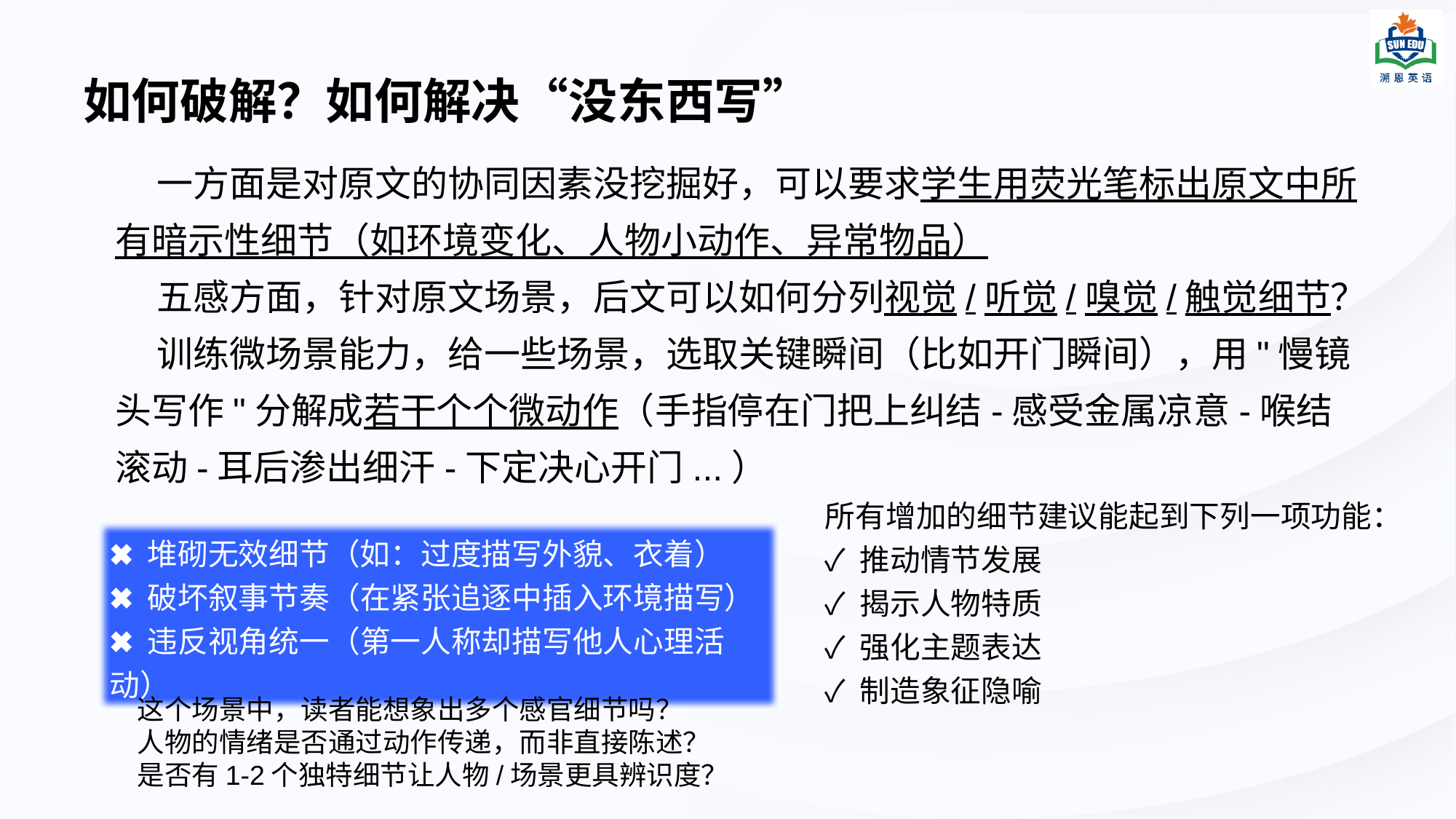

# 如何破解？如何解决“没东西写”
    一方面是对原文的协同因素没挖掘好，可以要求学生用荧光笔标出原文中所有暗示性细节（如环境变化、人物小动作、异常物品）
    五感方面，针对原文场景，后文可以如何分列视觉/听觉/嗅觉/触觉细节？
    训练微场景能力，给一些场景，选取关键瞬间（比如开门瞬间），用"慢镜头写作"分解成若干个个微动作（手指停在门把上纠结-感受金属凉意-喉结滚动-耳后渗出细汗-下定决心开门...）
所有增加的细节建议能起到下列一项功能：
✓ 推动情节发展
✓ 揭示人物特质
✓ 强化主题表达
✓ 制造象征隐喻
✖ 堆砌无效细节（如：过度描写外貌、衣着）
✖ 破坏叙事节奏（在紧张追逐中插入环境描写）
✖ 违反视角统一（第一人称却描写他人心理活动）
这个场景中，读者能想象出多个感官细节吗？
人物的情绪是否通过动作传递，而非直接陈述？
是否有1-2个独特细节让人物/场景更具辨识度？